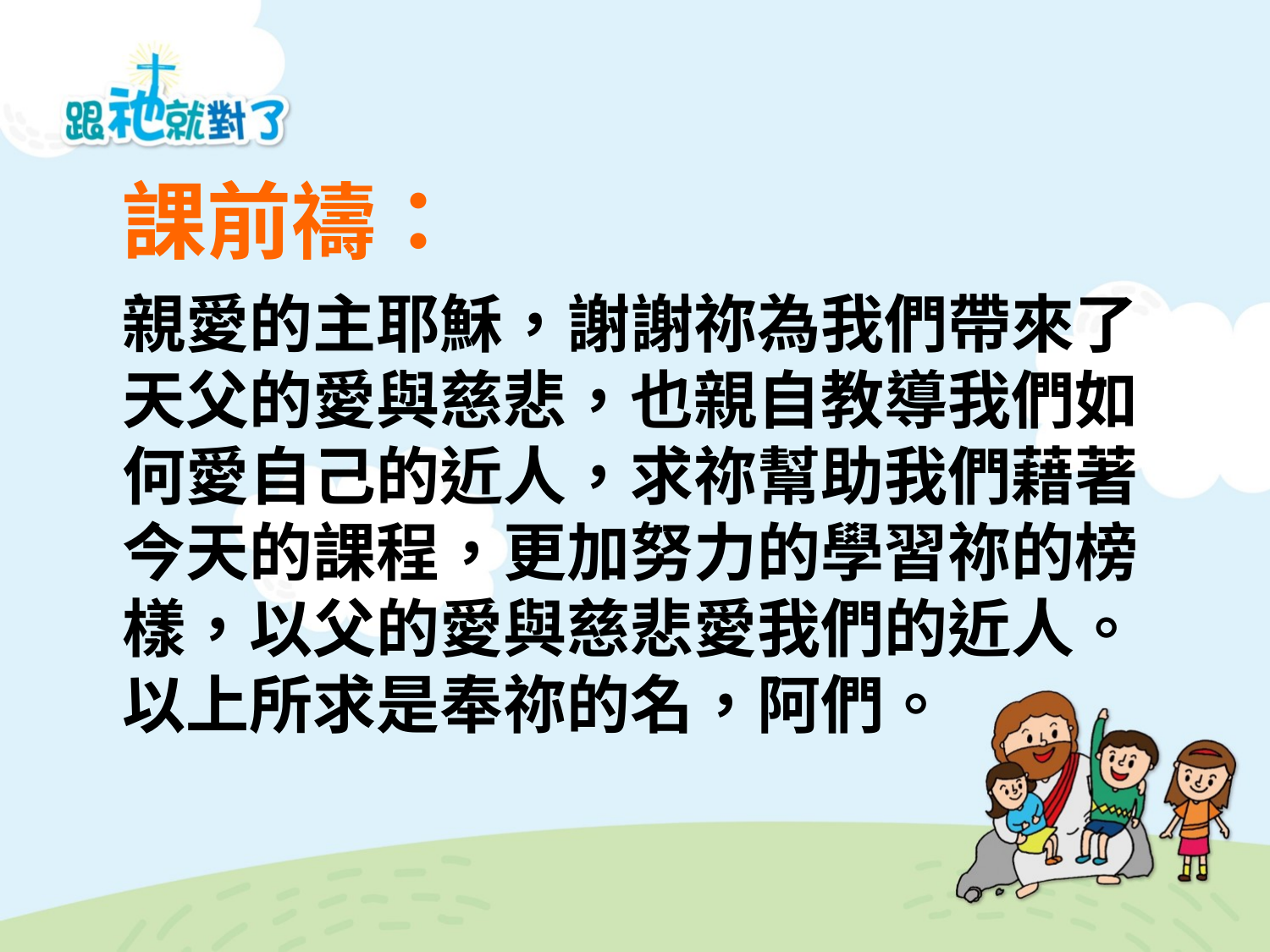

課前禱：
親愛的主耶穌，謝謝祢為我們帶來了天父的愛與慈悲，也親自教導我們如何愛自己的近人，求祢幫助我們藉著今天的課程，更加努力的學習祢的榜樣，以父的愛與慈悲愛我們的近人。以上所求是奉祢的名，阿們。